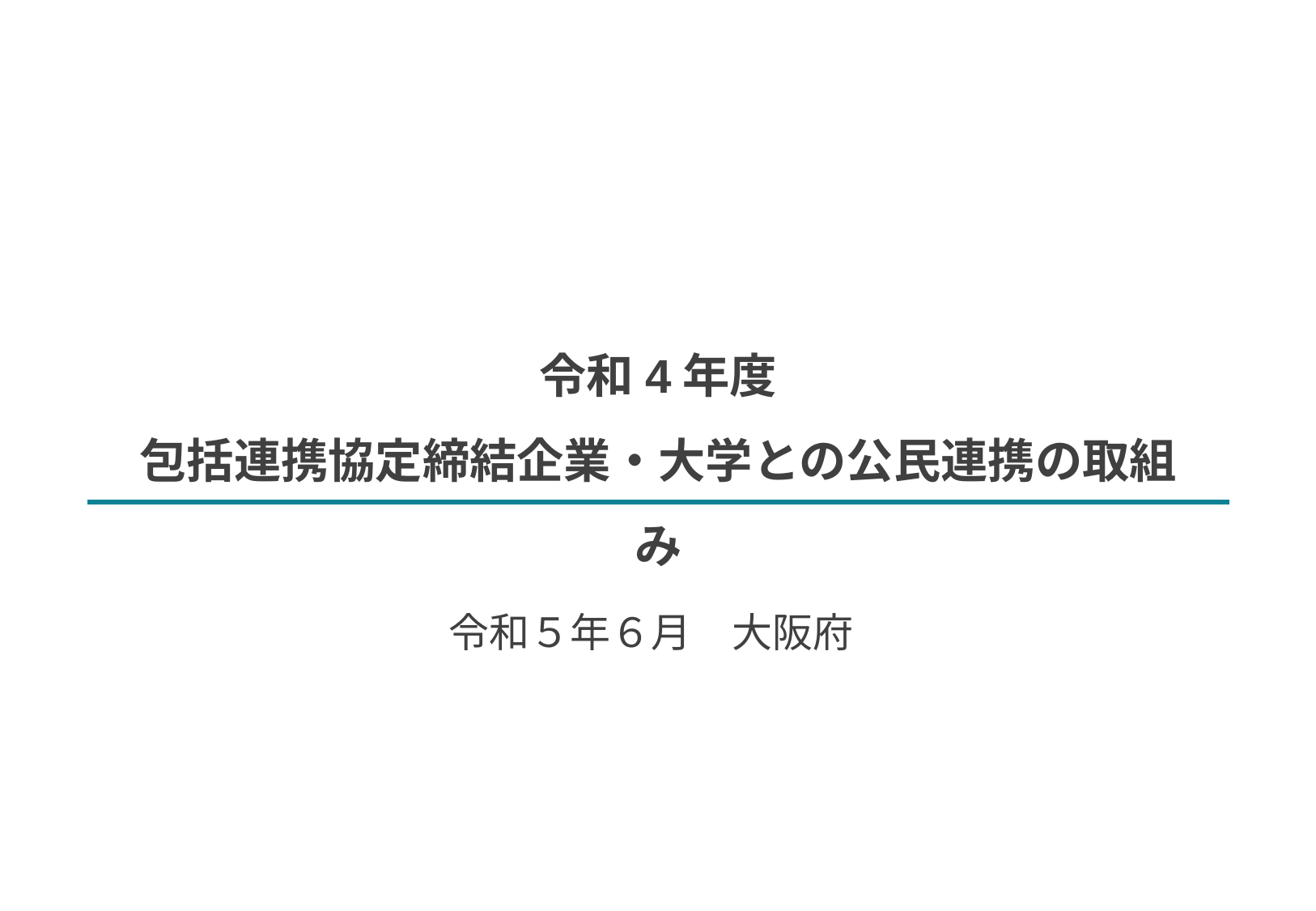

令和4年度
包括連携協定締結企業・大学との公民連携の取組み
令和５年６月　大阪府